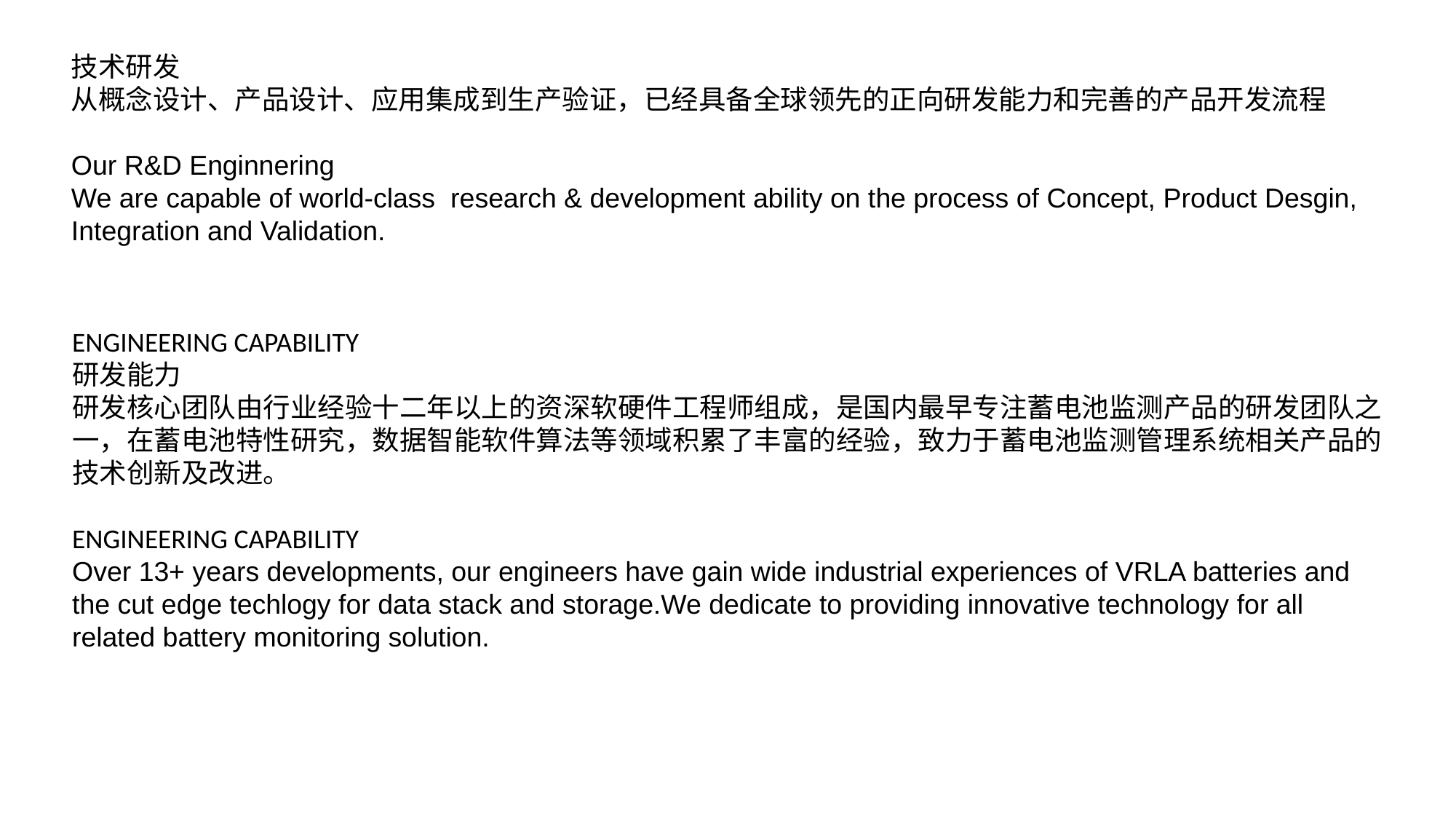

技术研发
从概念设计、产品设计、应用集成到生产验证，已经具备全球领先的正向研发能力和完善的产品开发流程

Our R&D Enginnering
We are capable of world-class  research & development ability on the process of Concept, Product Desgin, Integration and Validation.
ENGINEERING CAPABILITY
研发能力
研发核心团队由行业经验十二年以上的资深软硬件工程师组成，是国内最早专注蓄电池监测产品的研发团队之一，在蓄电池特性研究，数据智能软件算法等领域积累了丰富的经验，致力于蓄电池监测管理系统相关产品的技术创新及改进。

ENGINEERING CAPABILITY
Over 13+ years developments, our engineers have gain wide industrial experiences of VRLA batteries and the cut edge techlogy for data stack and storage.We dedicate to providing innovative technology for all related battery monitoring solution.